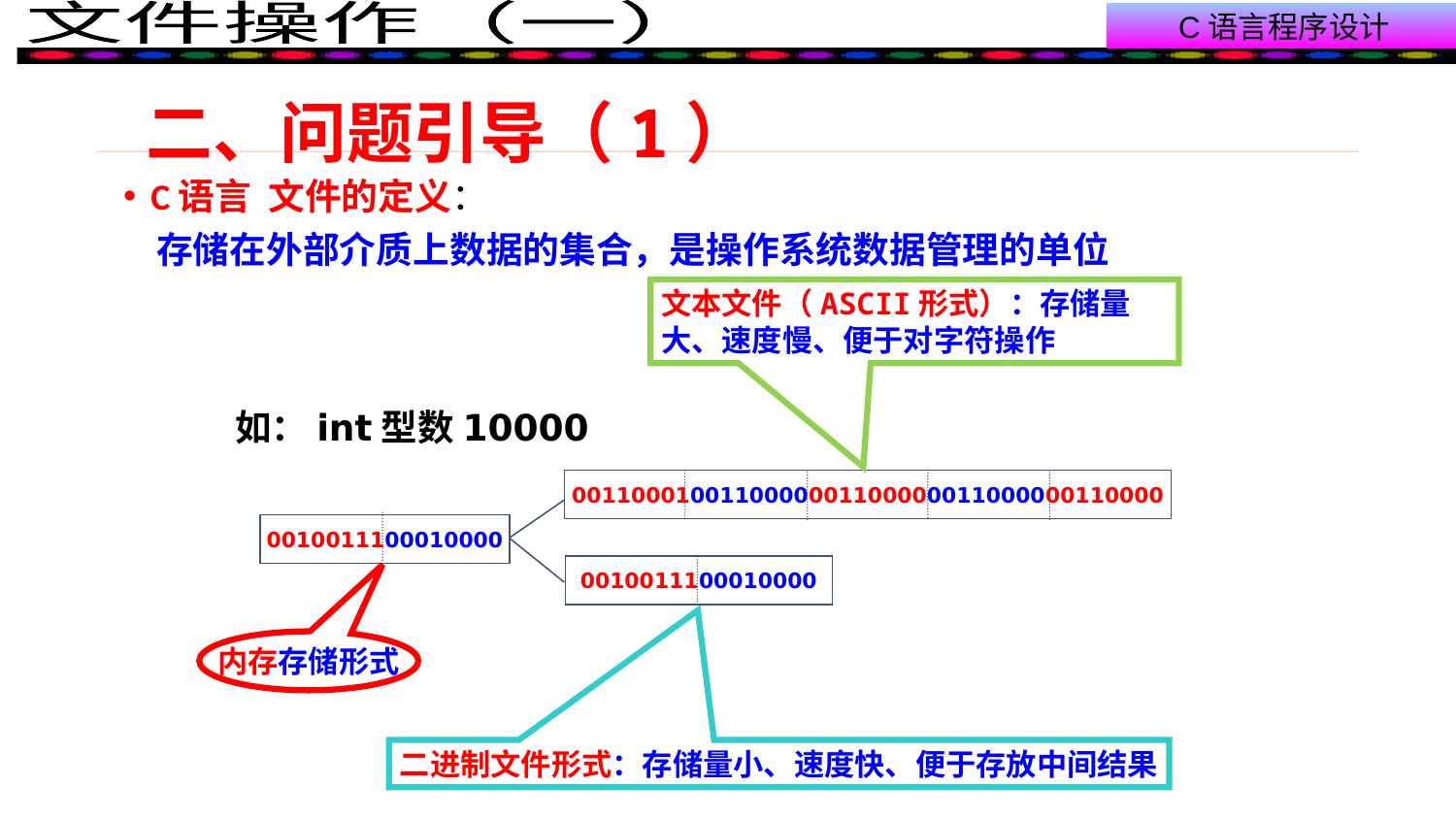

# 二、问题引导（1）
C语言  文件的定义：
   存储在外部介质上数据的集合，是操作系统数据管理的单位
文本文件（ASCII形式）：存储量大、速度慢、便于对字符操作
如：int型数10000

0011000100110000001100000011000000110000

0010011100010000
内存存储形式

0010011100010000

二进制文件形式：存储量小、速度快、便于存放中间结果